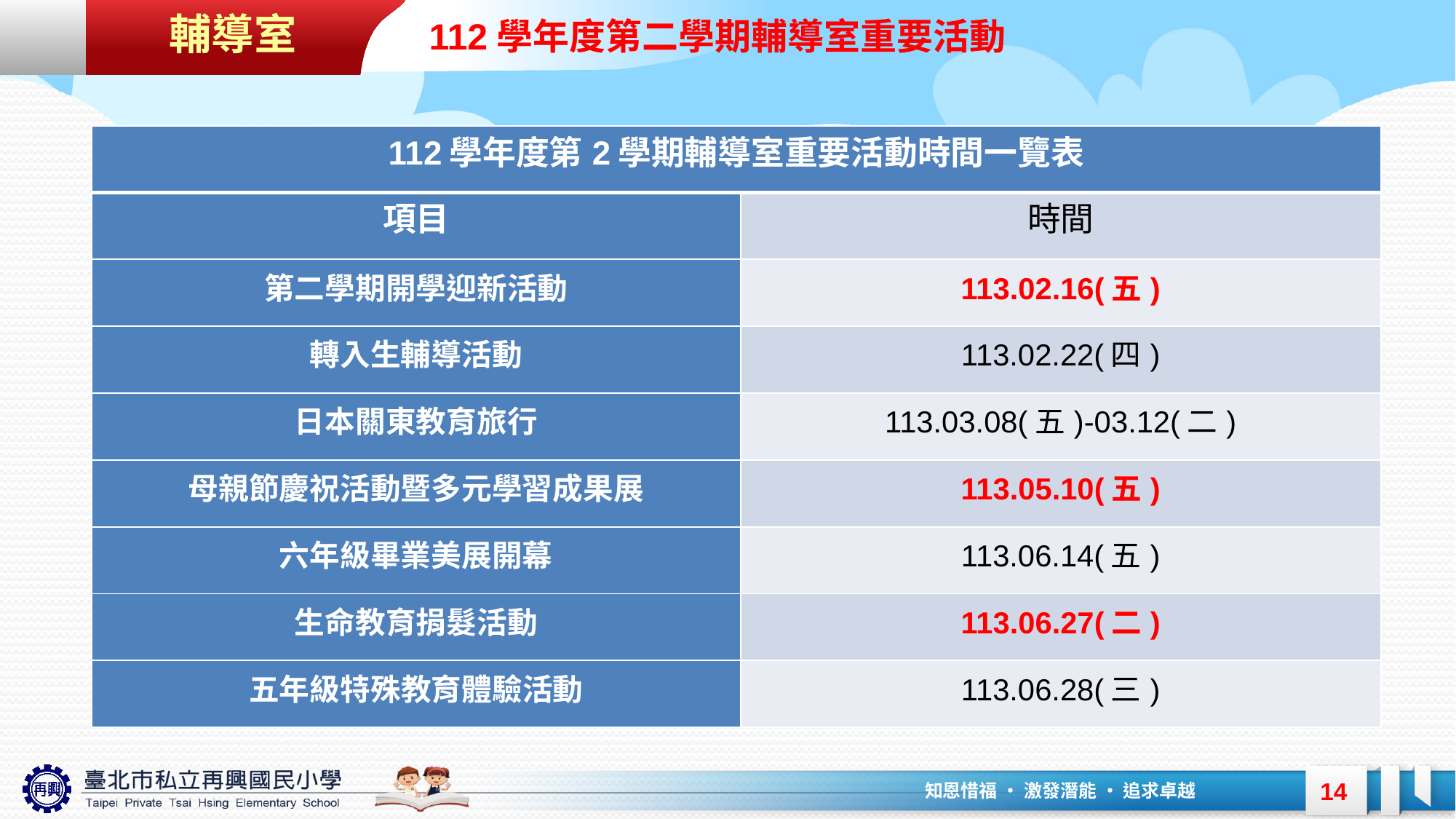

輔導室
112學年度第二學期輔導室重要活動
| 112學年度第2學期輔導室重要活動時間一覽表 |  |
| --- | --- |
| 項目 | 時間 |
| 第二學期開學迎新活動 | 113.02.16(五) |
| 轉入生輔導活動 | 113.02.22(四) |
| 日本關東教育旅行 | 113.03.08(五)-03.12(二) |
| 母親節慶祝活動暨多元學習成果展 | 113.05.10(五) |
| 六年級畢業美展開幕 | 113.06.14(五) |
| 生命教育捐髮活動 | 113.06.27(二) |
| 五年級特殊教育體驗活動 | 113.06.28(三) |